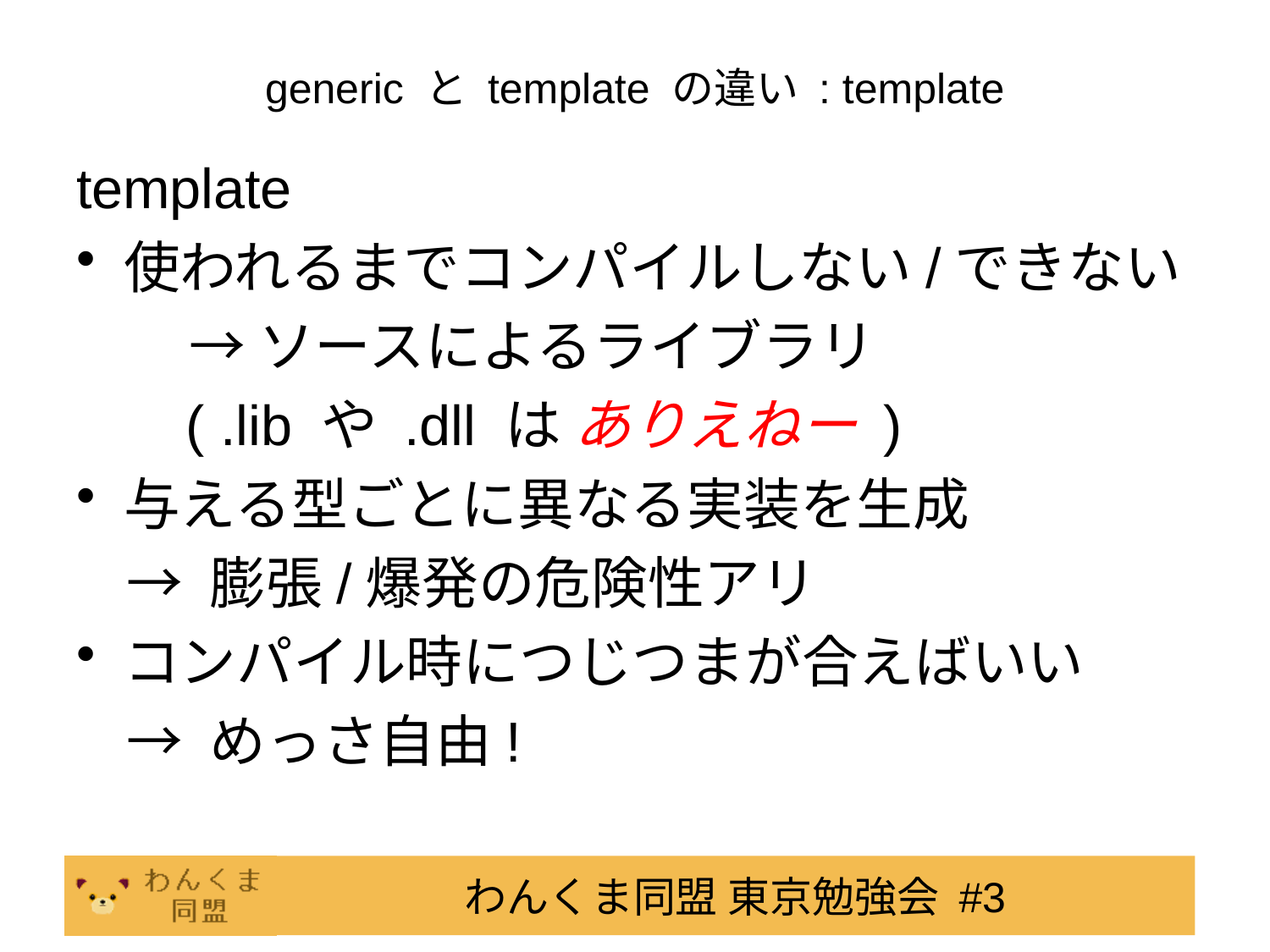

# generic と template の違い : template
template
使われるまでコンパイルしない/できない
　　→ ソースによるライブラリ
       ( .lib や .dll は ありえねー )
与える型ごとに異なる実装を生成
    → 膨張/爆発の危険性アリ
コンパイル時につじつまが合えばいい
    → めっさ自由!